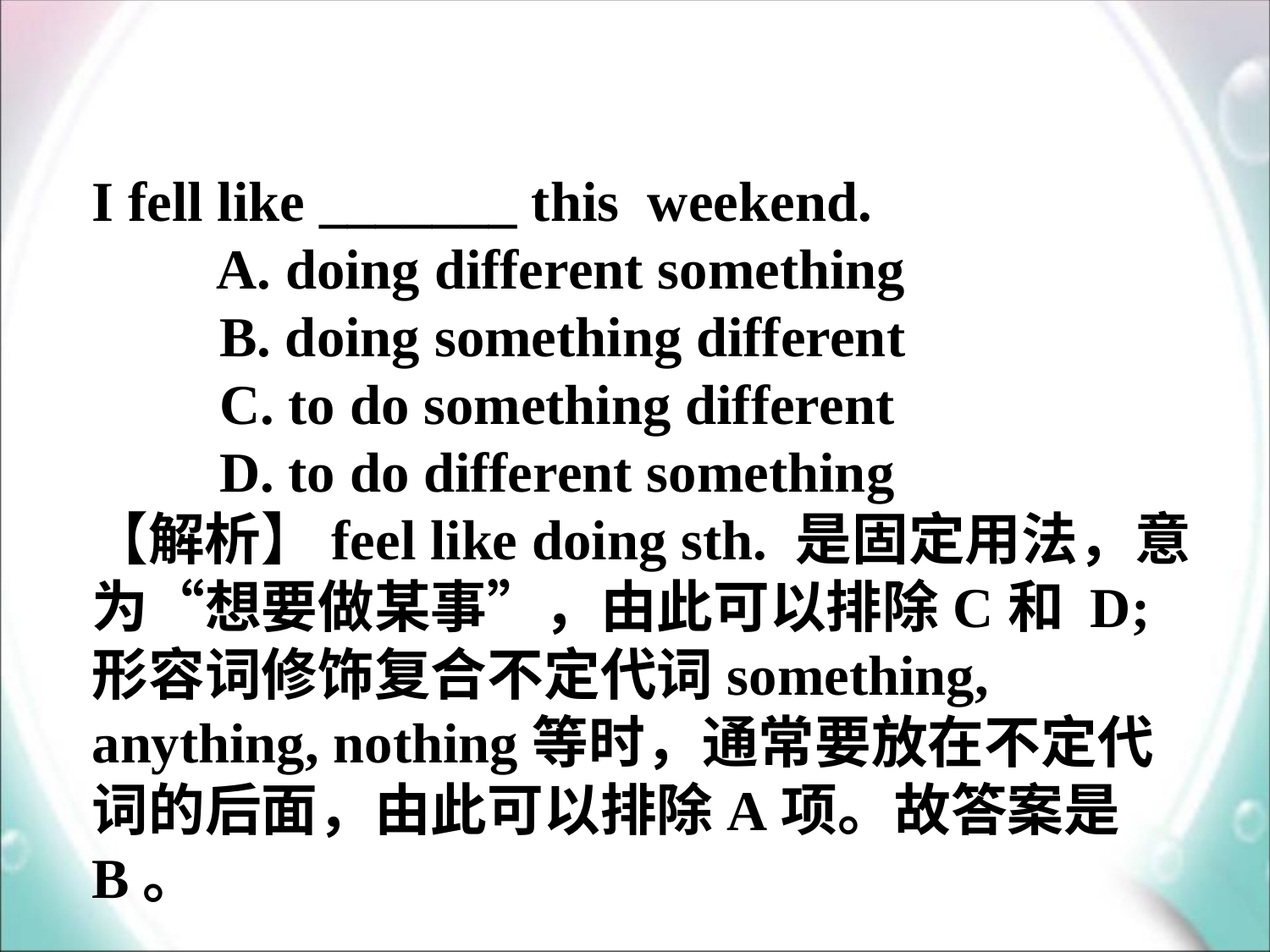

I fell like _______ this  weekend.
         A. doing different something
         B. doing something different
         C. to do something different
         D. to do different something
【解析】feel like doing sth. 是固定用法，意为“想要做某事”，由此可以排除C和 D; 形容词修饰复合不定代词something, anything, nothing等时，通常要放在不定代词的后面，由此可以排除A项。故答案是B。